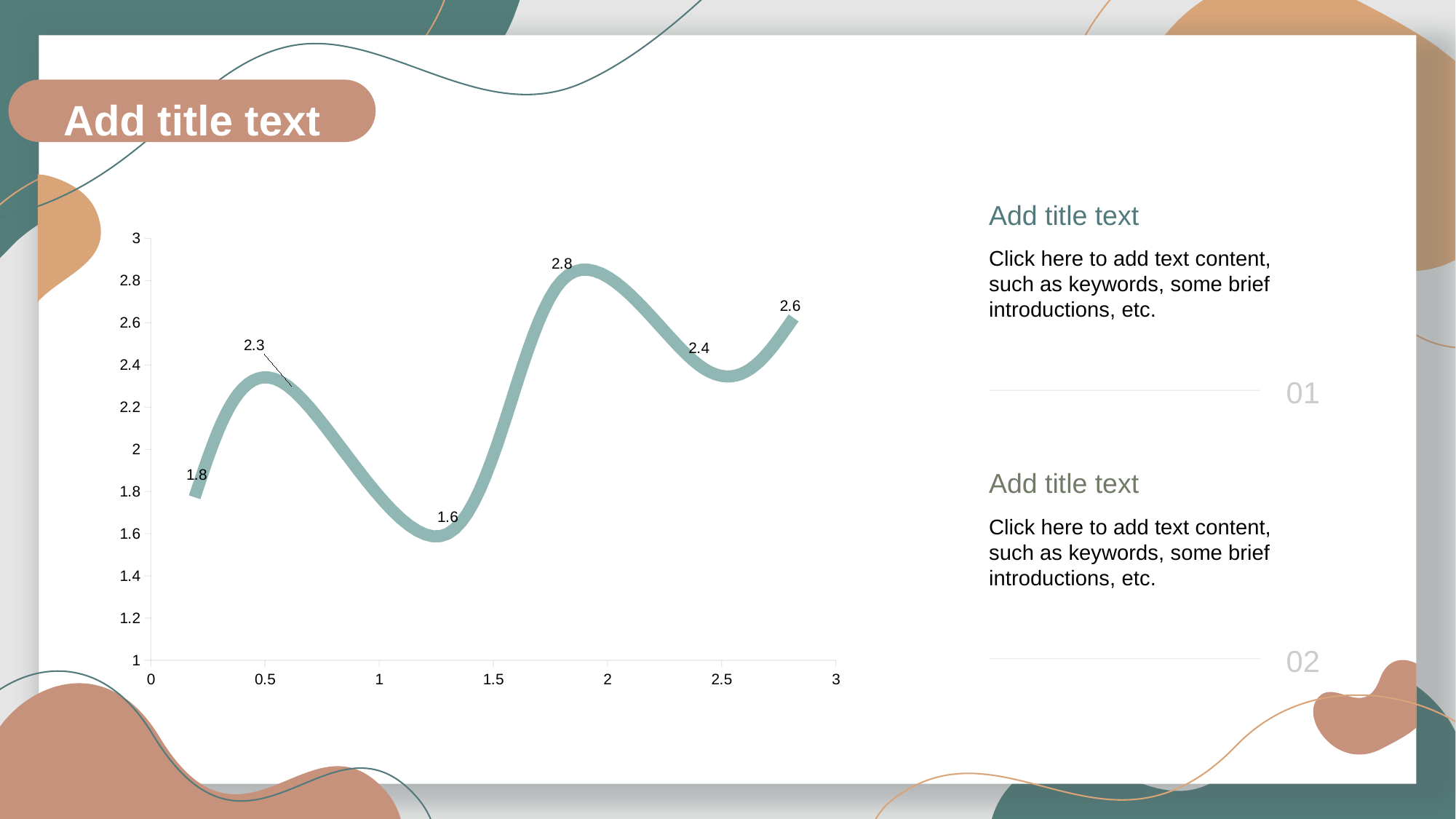

Add title text

Add title text
Click here to add text content, such as keywords, some brief introductions, etc.
01

### Chart

| Category | Y 值 |
|---|---|
Add title text
Click here to add text content, such as keywords, some brief introductions, etc.
02